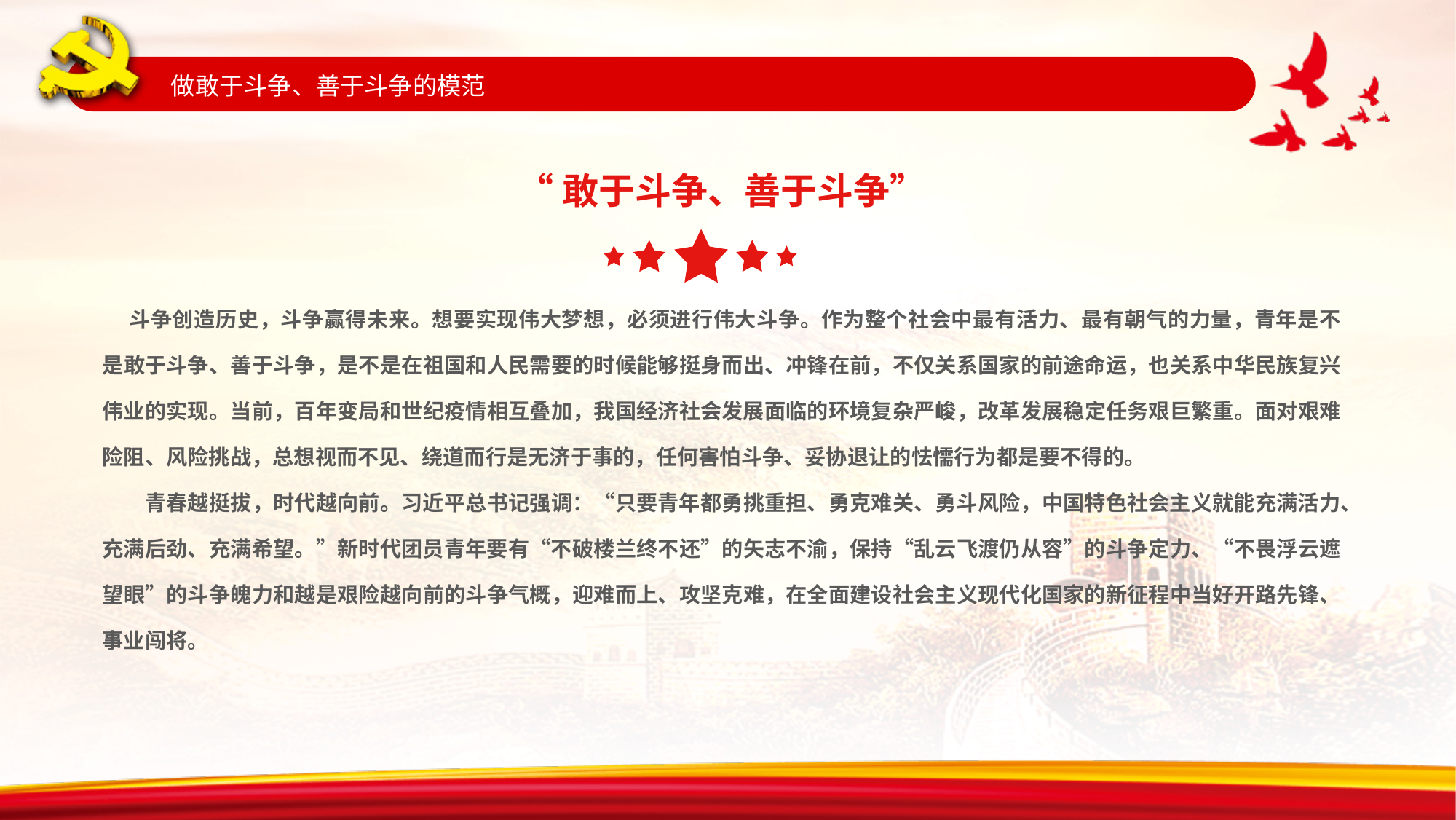

做敢于斗争、善于斗争的模范
“敢于斗争、善于斗争”

    斗争创造历史，斗争赢得未来。想要实现伟大梦想，必须进行伟大斗争。作为整个社会中最有活力、最有朝气的力量，青年是不是敢于斗争、善于斗争，是不是在祖国和人民需要的时候能够挺身而出、冲锋在前，不仅关系国家的前途命运，也关系中华民族复兴伟业的实现。当前，百年变局和世纪疫情相互叠加，我国经济社会发展面临的环境复杂严峻，改革发展稳定任务艰巨繁重。面对艰难险阻、风险挑战，总想视而不见、绕道而行是无济于事的，任何害怕斗争、妥协退让的怯懦行为都是要不得的。
　　青春越挺拔，时代越向前。习近平总书记强调：“只要青年都勇挑重担、勇克难关、勇斗风险，中国特色社会主义就能充满活力、充满后劲、充满希望。”新时代团员青年要有“不破楼兰终不还”的矢志不渝，保持“乱云飞渡仍从容”的斗争定力、“不畏浮云遮望眼”的斗争魄力和越是艰险越向前的斗争气概，迎难而上、攻坚克难，在全面建设社会主义现代化国家的新征程中当好开路先锋、事业闯将。